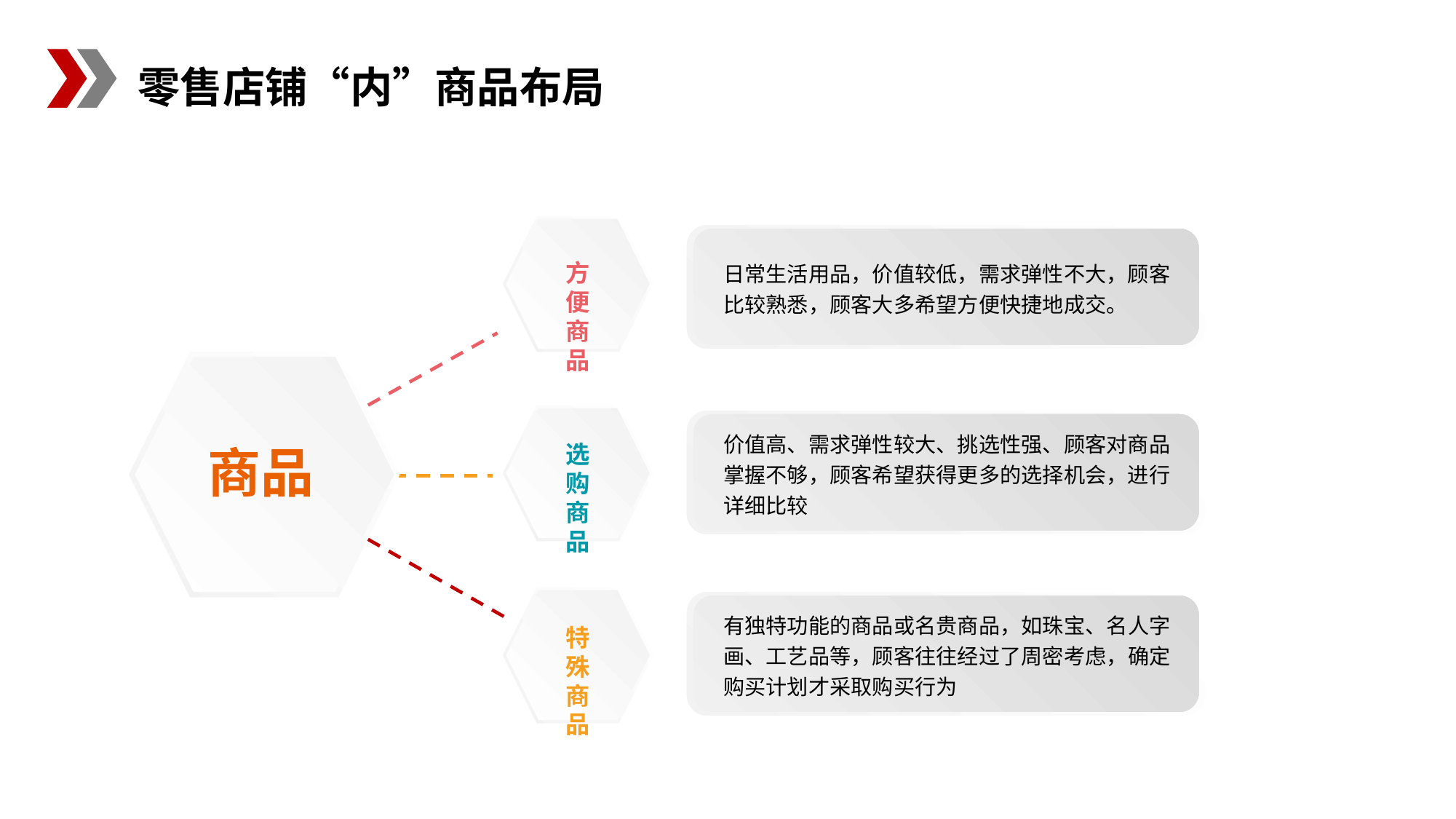

零售店铺“内”商品布局

日常生活用品，价值较低，需求弹性不大，顾客比较熟悉，顾客大多希望方便快捷地成交。

方便
商品

价值高、需求弹性较大、挑选性强、顾客对商品掌握不够，顾客希望获得更多的选择机会，进行详细比较

商品
选购
商品

有独特功能的商品或名贵商品，如珠宝、名人字画、工艺品等，顾客往往经过了周密考虑，确定购买计划才采取购买行为

特殊
商品